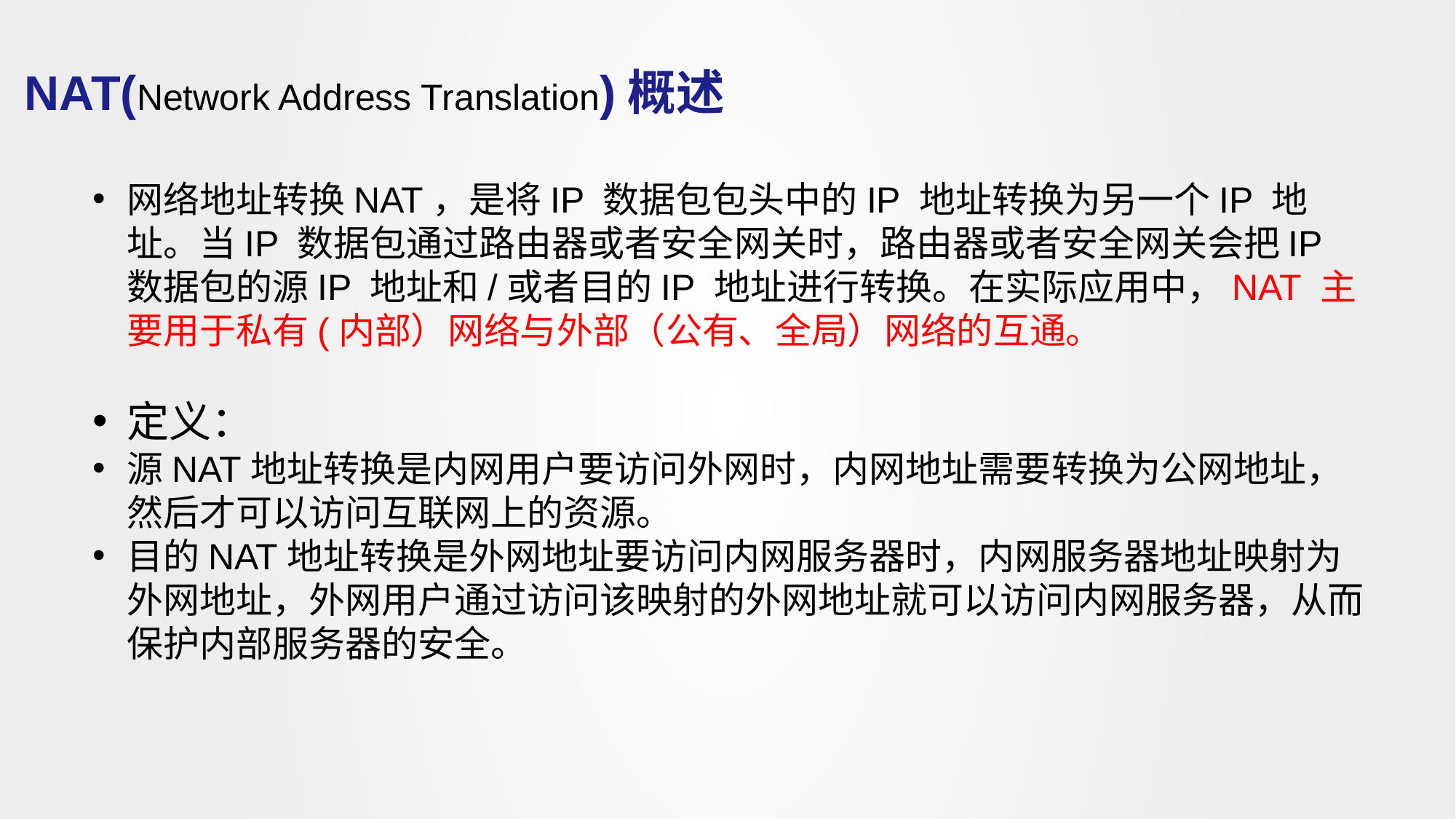

NAT(Network Address Translation)概述
网络地址转换NAT，是将IP 数据包包头中的IP 地址转换为另一个IP 地址。当IP 数据包通过路由器或者安全网关时，路由器或者安全网关会把IP 数据包的源IP 地址和/或者目的IP 地址进行转换。在实际应用中，NAT 主要用于私有(内部）网络与外部（公有、全局）网络的互通。

定义：
源NAT地址转换是内网用户要访问外网时，内网地址需要转换为公网地址，然后才可以访问互联网上的资源。
目的NAT地址转换是外网地址要访问内网服务器时，内网服务器地址映射为外网地址，外网用户通过访问该映射的外网地址就可以访问内网服务器，从而保护内部服务器的安全。